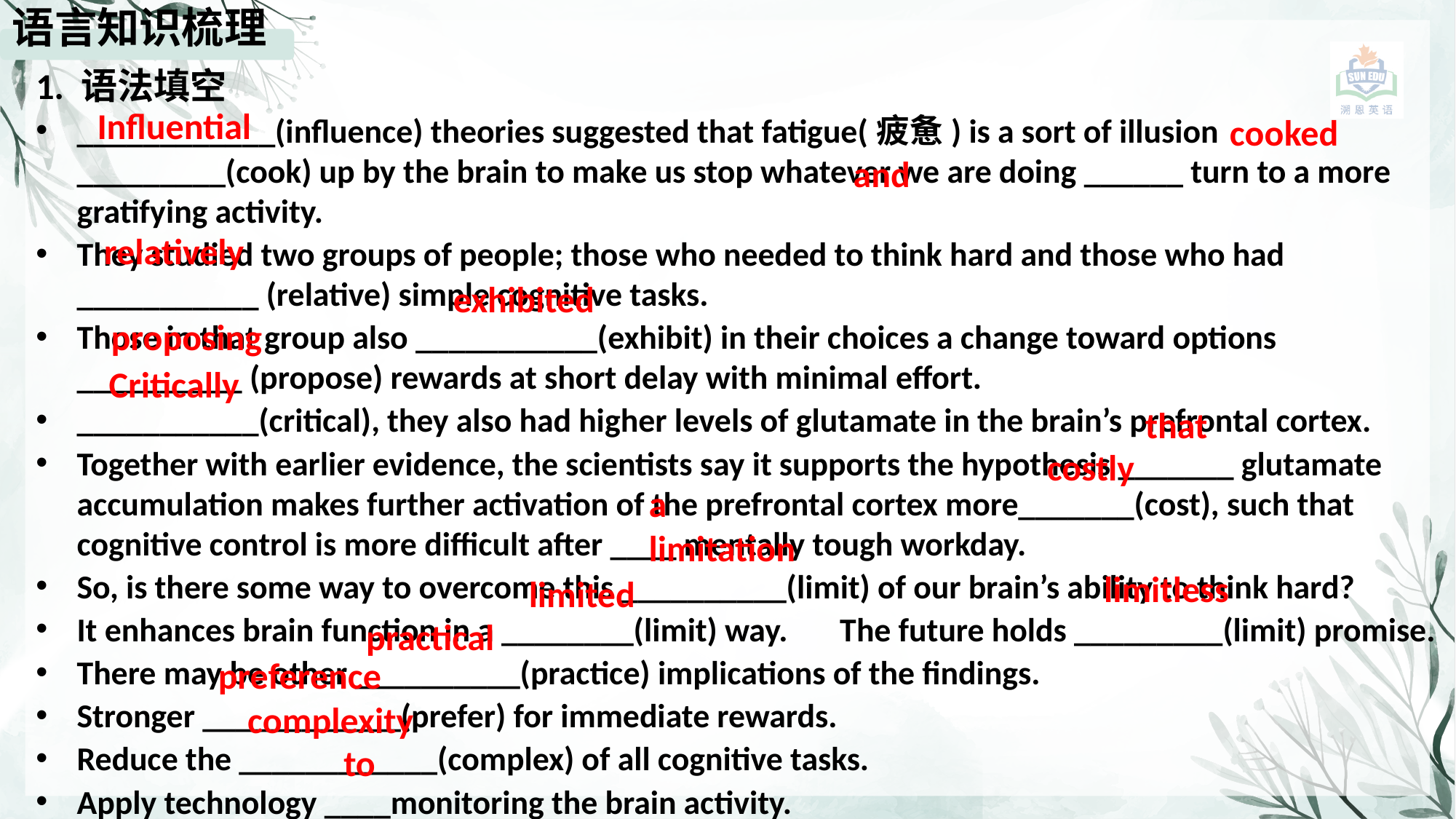

语言知识梳理
1. 语法填空
____________(influence) theories suggested that fatigue(疲惫) is a sort of illusion _________(cook) up by the brain to make us stop whatever we are doing ______ turn to a more gratifying activity.
They studied two groups of people; those who needed to think hard and those who had ___________ (relative) simple cognitive tasks.
Those in that group also ___________(exhibit) in their choices a change toward options __________ (propose) rewards at short delay with minimal effort.
___________(critical), they also had higher levels of glutamate in the brain’s prefrontal cortex.
Together with earlier evidence, the scientists say it supports the hypothesis _______ glutamate accumulation makes further activation of the prefrontal cortex more_______(cost), such that cognitive control is more difficult after ____ mentally tough workday.
So, is there some way to overcome this __________(limit) of our brain’s ability to think hard?
It enhances brain function in a ________(limit) way.       The future holds _________(limit) promise.
There may be other __________(practice) implications of the findings.
Stronger ____________(prefer) for immediate rewards.
Reduce the ____________(complex) of all cognitive tasks.
Apply technology ____monitoring the brain activity.
Influential
cooked
and
relatively
exhibited
proposing
Critically
that
costly
a
limitation
limitless
limited
practical
preference
complexity
to